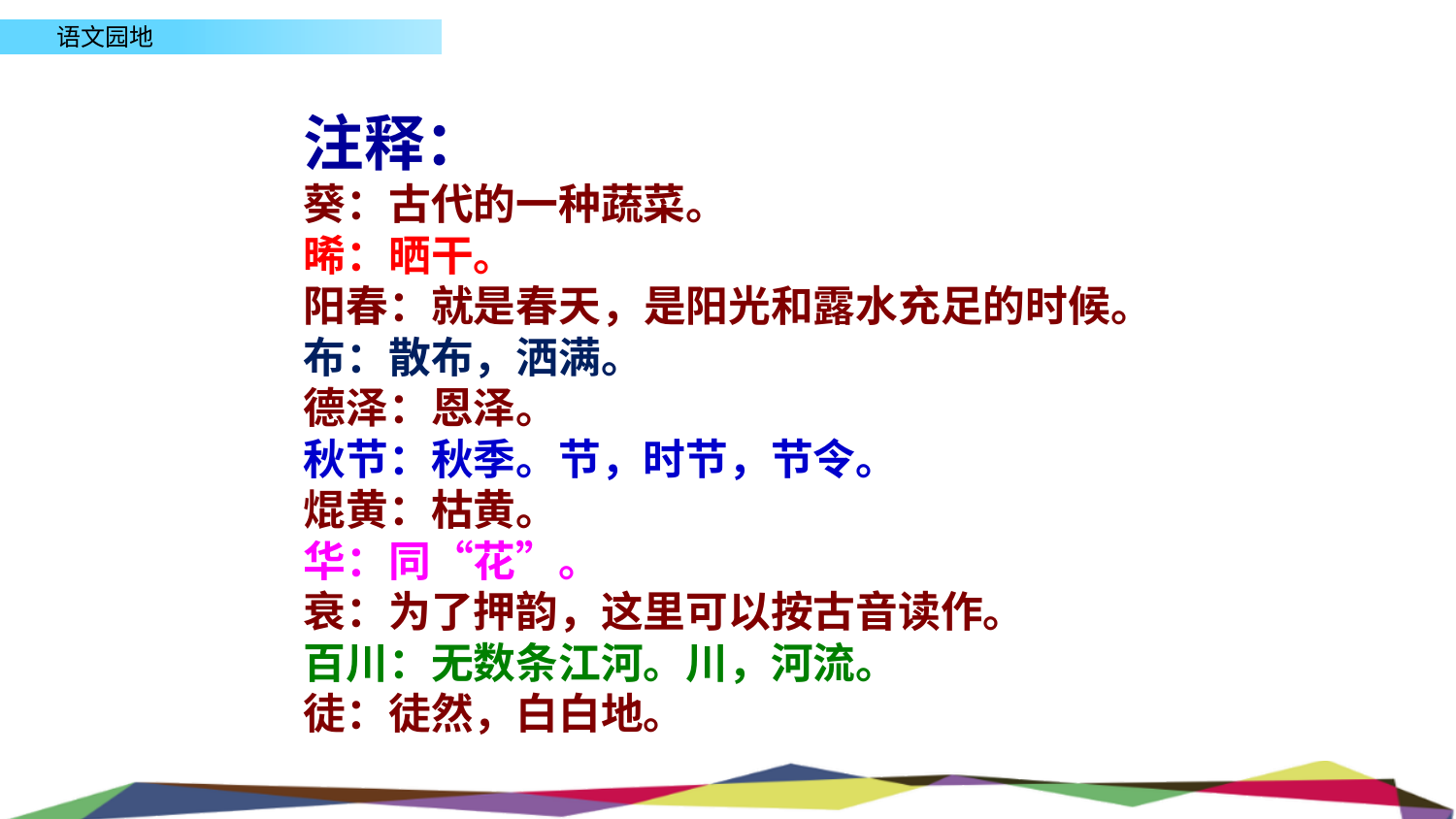

注释：
葵：古代的一种蔬菜。
晞：晒干。
阳春：就是春天，是阳光和露水充足的时候。
布：散布，洒满。
德泽：恩泽。
秋节：秋季。节，时节，节令。
焜黄：枯黄。
华：同“花”。
衰：为了押韵，这里可以按古音读作。
百川：无数条江河。川，河流。
徒：徒然，白白地。